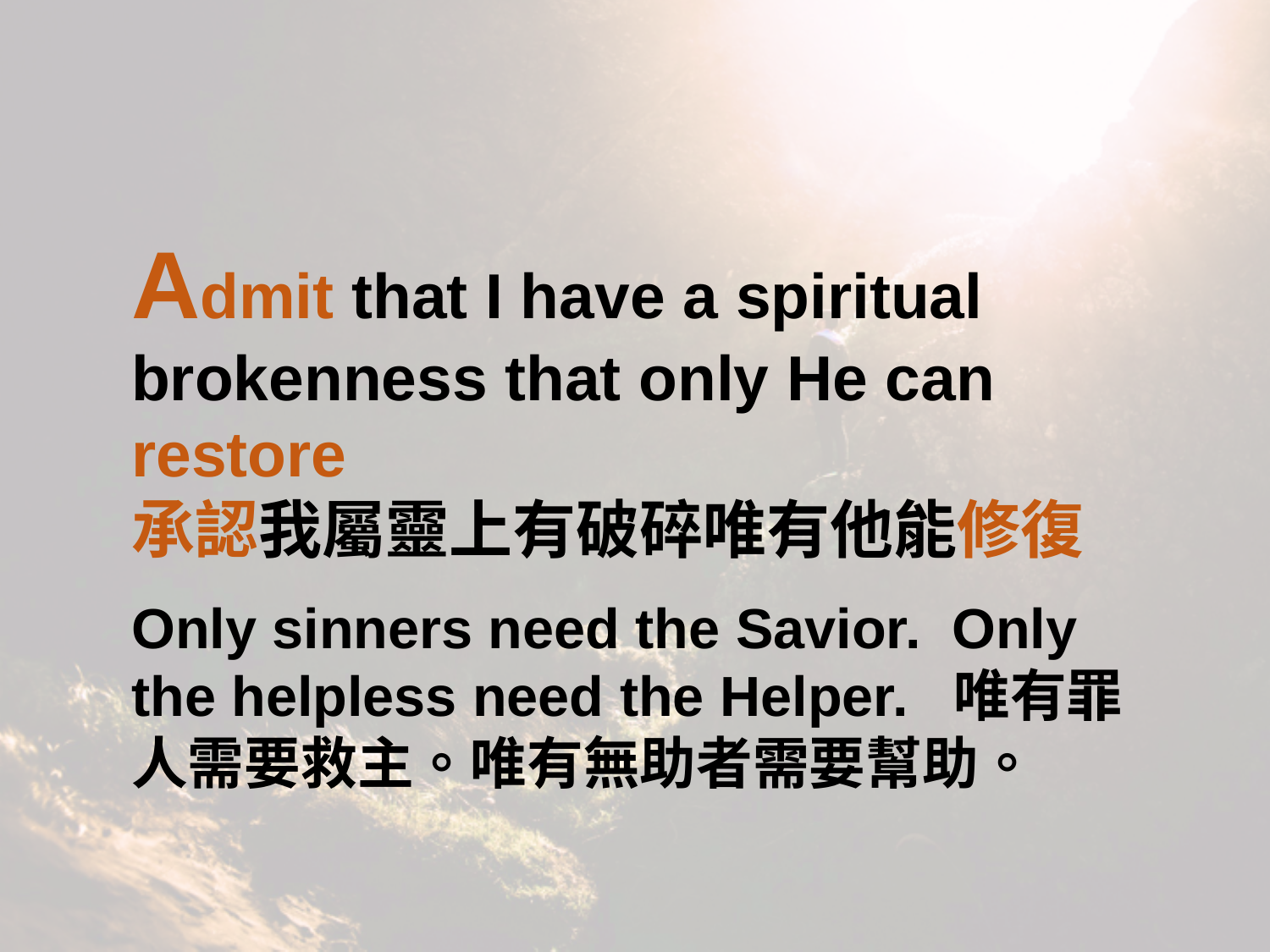

Admit that I have a spiritual brokenness that only He can restore
承認我屬靈上有破碎唯有他能修復
Only sinners need the Savior.  Only the helpless need the Helper.  唯有罪人需要救主。唯有無助者需要幫助。